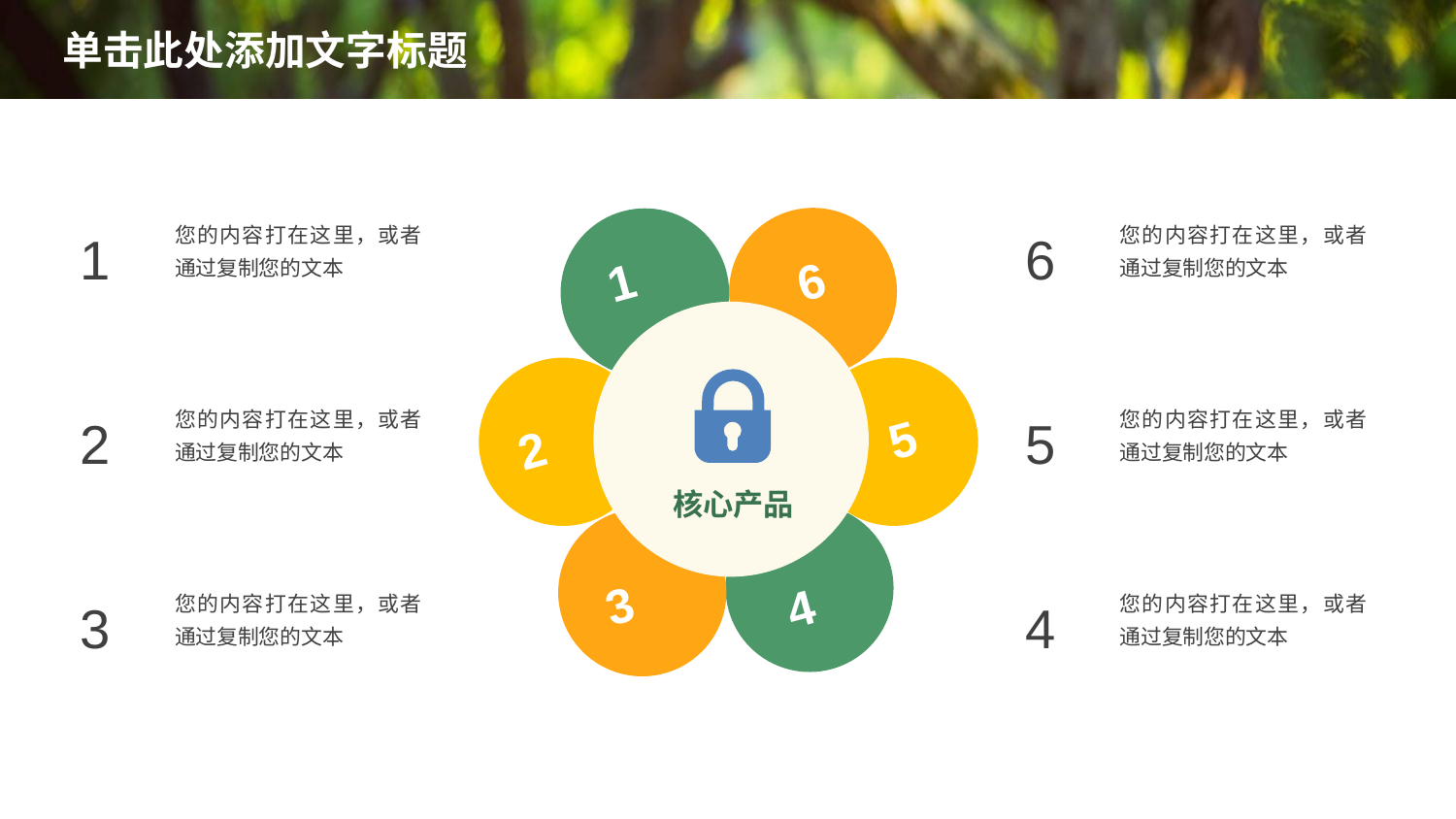

1
6
您的内容打在这里，或者通过复制您的文本
您的内容打在这里，或者通过复制您的文本

6

1

5

2

2
5
您的内容打在这里，或者通过复制您的文本
您的内容打在这里，或者通过复制您的文本
核心产品

4

3
3
4
您的内容打在这里，或者通过复制您的文本
您的内容打在这里，或者通过复制您的文本